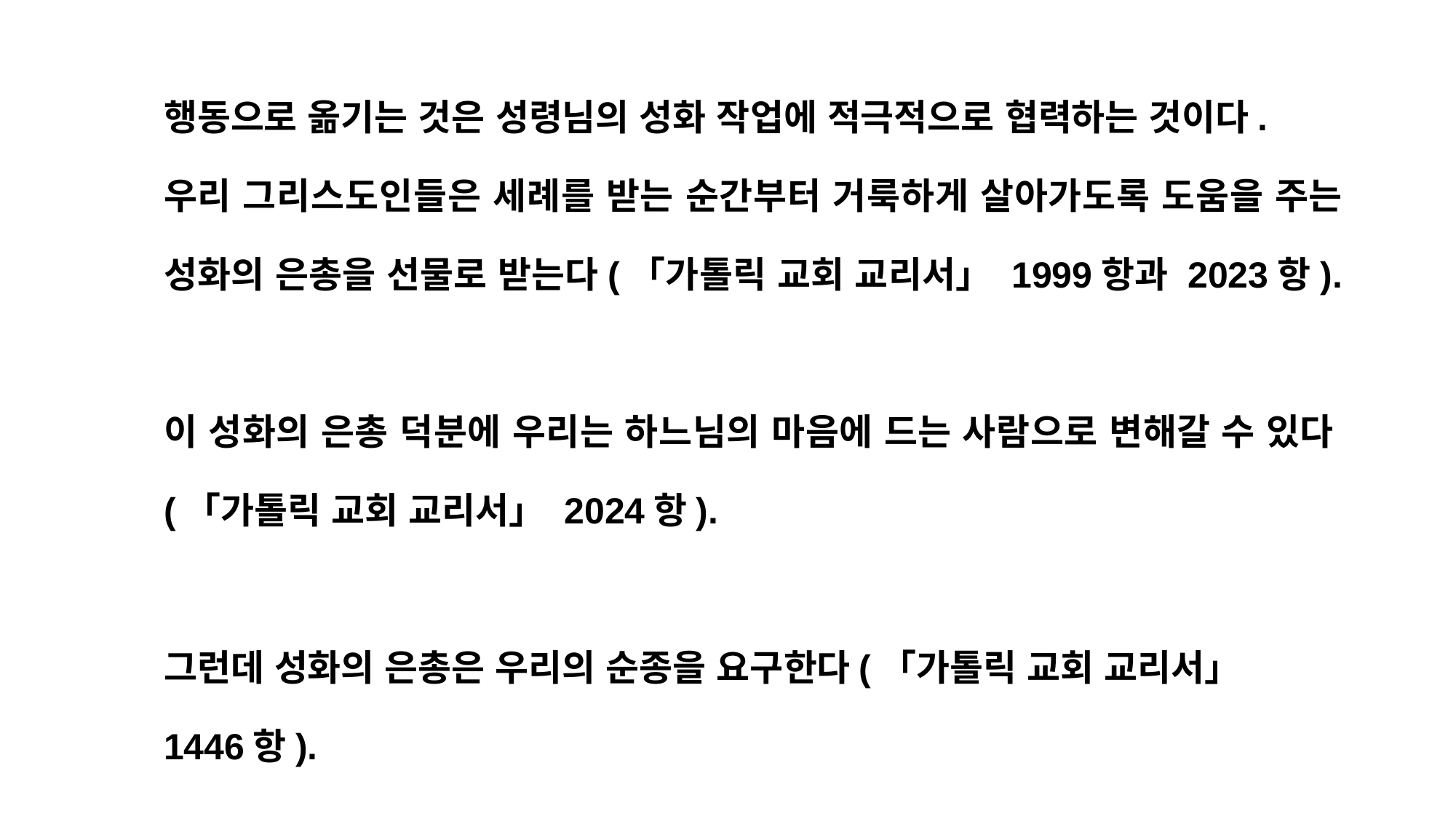

행동으로 옮기는 것은 성령님의 성화 작업에 적극적으로 협력하는 것이다.
우리 그리스도인들은 세례를 받는 순간부터 거룩하게 살아가도록 도움을 주는 성화의 은총을 선물로 받는다(「가톨릭 교회 교리서」 1999항과 2023항).

이 성화의 은총 덕분에 우리는 하느님의 마음에 드는 사람으로 변해갈 수 있다(「가톨릭 교회 교리서」 2024항).

그런데 성화의 은총은 우리의 순종을 요구한다(「가톨릭 교회 교리서」
1446항).